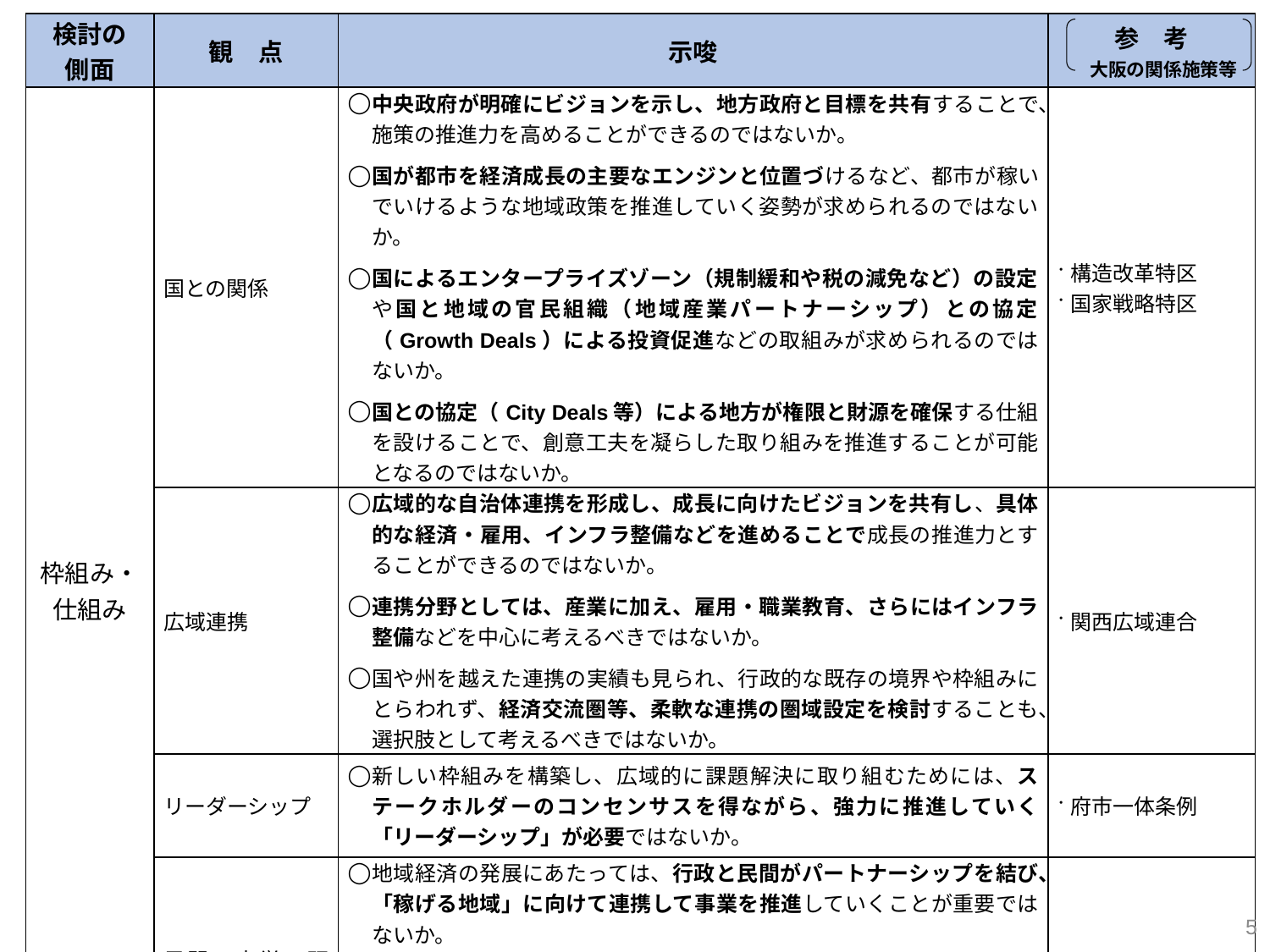

| 検討の 側面 | 観　点 | 示唆 | 参　考 　　大阪の関係施策等 |
| --- | --- | --- | --- |
| 枠組み・ 仕組み | 国との関係 | 中央政府が明確にビジョンを示し、地方政府と目標を共有することで、施策の推進力を高めることができるのではないか。 国が都市を経済成長の主要なエンジンと位置づけるなど、都市が稼いでいけるような地域政策を推進していく姿勢が求められるのではないか。 国によるエンタープライズゾーン（規制緩和や税の減免など）の設定や国と地域の官民組織（地域産業パートナーシップ）との協定（Growth Deals）による投資促進などの取組みが求められるのではないか。 国との協定（City Deals等）による地方が権限と財源を確保する仕組を設けることで、創意工夫を凝らした取り組みを推進することが可能となるのではないか。 | 構造改革特区 国家戦略特区 |
|  | 広域連携 | 広域的な自治体連携を形成し、成長に向けたビジョンを共有し、具体的な経済・雇用、インフラ整備などを進めることで成長の推進力とすることができるのではないか。 連携分野としては、産業に加え、雇用・職業教育、さらにはインフラ整備などを中心に考えるべきではないか。 国や州を越えた連携の実績も見られ、行政的な既存の境界や枠組みにとらわれず、経済交流圏等、柔軟な連携の圏域設定を検討することも、選択肢として考えるべきではないか。 | 関西広域連合 |
|  | リーダーシップ | 新しい枠組みを構築し、広域的に課題解決に取り組むためには、ステークホルダーのコンセンサスを得ながら、強力に推進していく「リーダーシップ」が必要ではないか。 | 府市一体条例 |
|  | 民間、大学・研究機関との関係 | 地域経済の発展にあたっては、行政と民間がパートナーシップを結び、「稼げる地域」に向けて連携して事業を推進していくことが重要ではないか。 イノベーションを起こし、産業構造の転換を図っていくうえで、大学・研究機関とのパートナーシップが重要ではないか。 グリーンエコノミーやスマートシティなど、新たな社会課題への対応には産官学連携の枠組みも活用していくことが必要ではないか。 | 包括連携協定 |

5